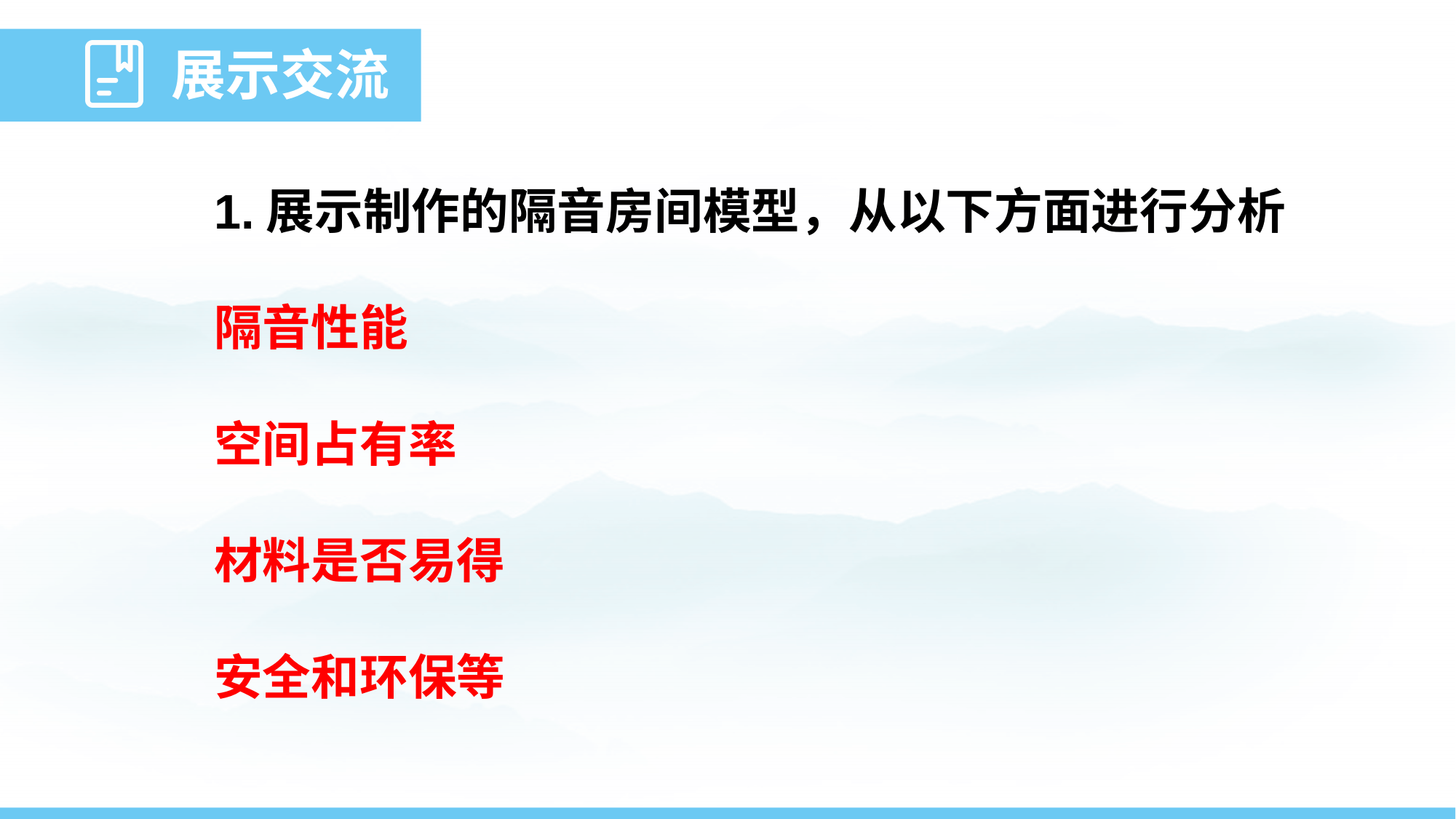

1.展示制作的隔音房间模型，从以下方面进行分析
隔音性能
空间占有率
材料是否易得
安全和环保等